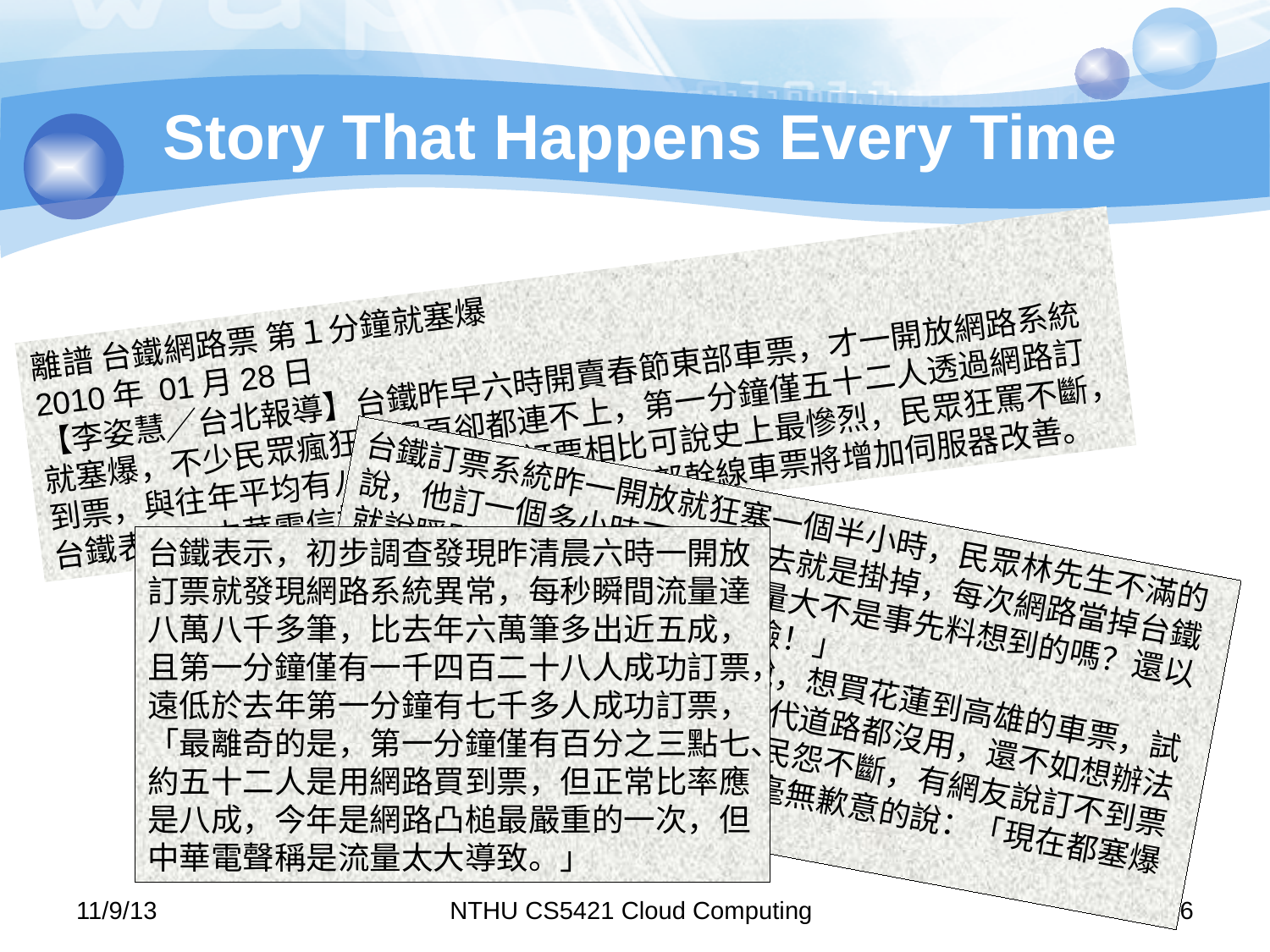

# Story That Happens Every Time

離譜 台鐵網路票 第１分鐘就塞爆
2010年 01月28日
【李姿慧╱台北報導】台鐵昨早六時開賣春節東部車票，才一開放網路系統就塞爆，不少民眾瘋狂按網頁卻都連不上，第一分鐘僅五十二人透過網路訂到票，與往年平均有八成透過網路訂票相比可說史上最慘烈，民眾狂罵不斷，台鐵表示，中華電信控管出問題，今開賣西部幹線車票將增加伺服器改善。
台鐵訂票系統昨一開放就狂塞一個半小時，民眾林先生不滿的說，他訂一個多小時不是進不去就是掛掉，每次網路當掉台鐵就說瞬間流量大，「重大節日量大不是事先料想到的嗎？還以瞬間量大當藉口，到底要不要臉！」
住花蓮的民眾陳正修也無奈的說，想買花蓮到高雄的車票，試整天都買不到，政府講講蘇花替代道路都沒用，還不如想辦法讓花蓮人買到車票。網路上昨也民怨不斷，有網友說訂不到票打到台鐵客服抱怨，客服人員還毫無歉意的說：「現在都塞爆了啊！」讓人氣炸。
台鐵表示，初步調查發現昨清晨六時一開放訂票就發現網路系統異常，每秒瞬間流量達八萬八千多筆，比去年六萬筆多出近五成，且第一分鐘僅有一千四百二十八人成功訂票，遠低於去年第一分鐘有七千多人成功訂票，「最離奇的是，第一分鐘僅有百分之三點七、約五十二人是用網路買到票，但正常比率應是八成，今年是網路凸槌最嚴重的一次，但中華電聲稱是流量太大導致。」
11/9/13
NTHU CS5421 Cloud Computing
16